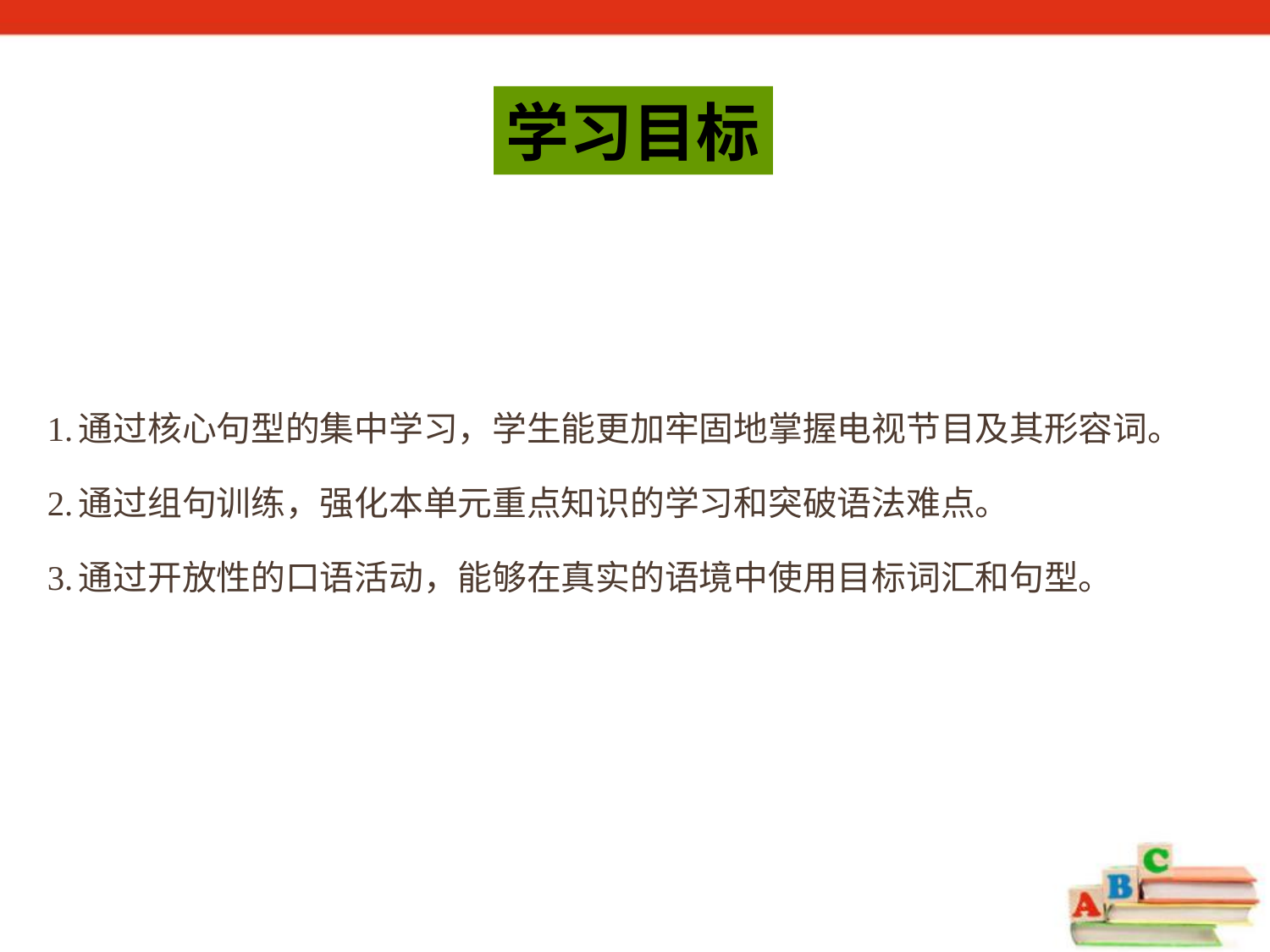

学习目标
# 1.通过核心句型的集中学习，学生能更加牢固地掌握电视节目及其形容词。 2.通过组句训练，强化本单元重点知识的学习和突破语法难点。 3.通过开放性的口语活动，能够在真实的语境中使用目标词汇和句型。